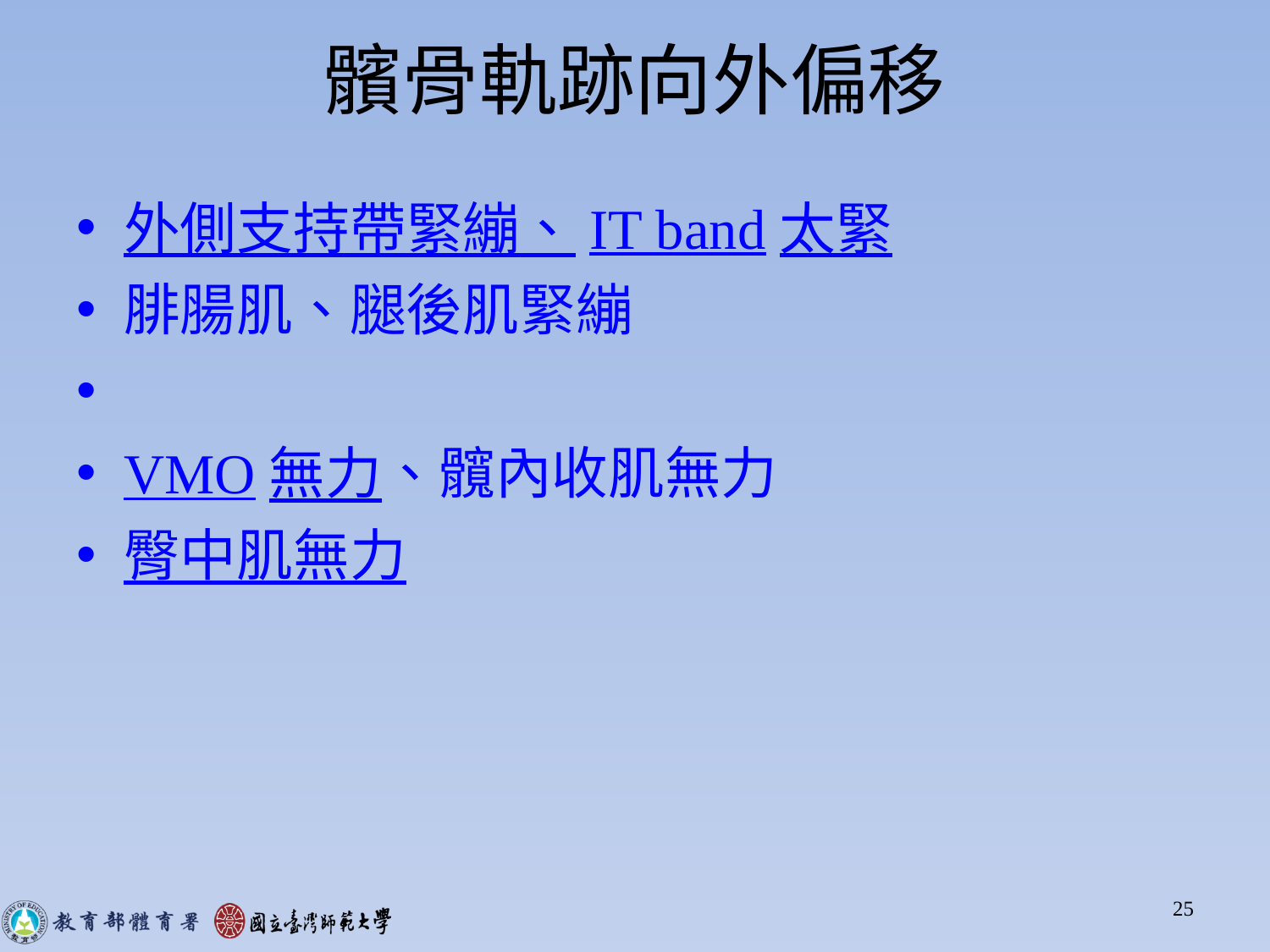

25
# 髕骨軌跡向外偏移
外側支持帶緊繃、IT band太緊
腓腸肌、腿後肌緊繃

VMO無力、髖內收肌無力
臀中肌無力